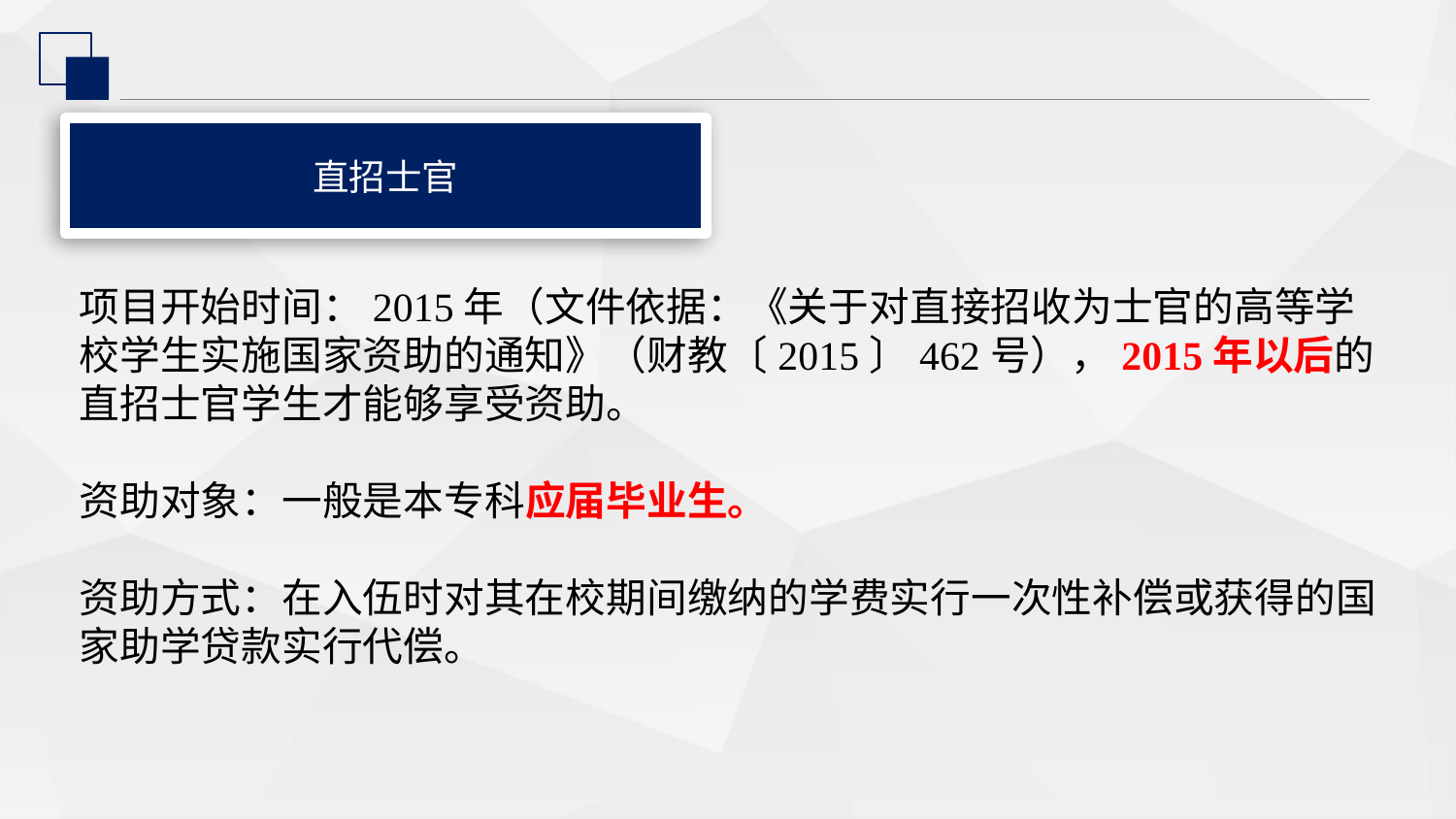

直招士官
项目开始时间：2015年（文件依据：《关于对直接招收为士官的高等学校学生实施国家资助的通知》（财教〔2015〕462号），2015年以后的直招士官学生才能够享受资助。

资助对象：一般是本专科应届毕业生。

资助方式：在入伍时对其在校期间缴纳的学费实行一次性补偿或获得的国家助学贷款实行代偿。